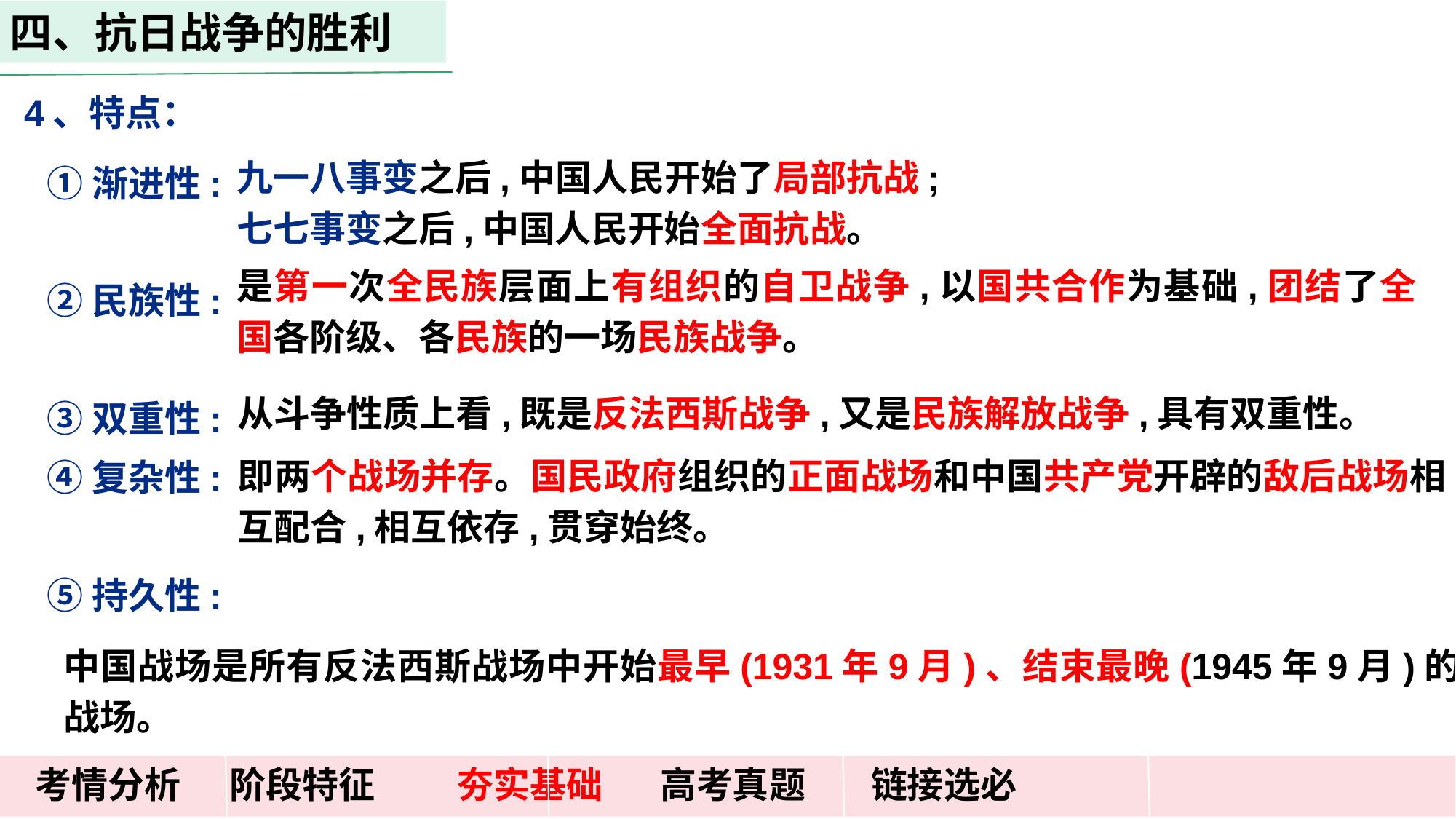

四、抗日战争的胜利
4、特点：
①渐进性:

②民族性:

③双重性:
④复杂性:

⑤持久性:
九一八事变之后,中国人民开始了局部抗战;
七七事变之后,中国人民开始全面抗战。
是第一次全民族层面上有组织的自卫战争,以国共合作为基础,团结了全国各阶级、各民族的一场民族战争。
从斗争性质上看,既是反法西斯战争,又是民族解放战争,具有双重性。
即两个战场并存。国民政府组织的正面战场和中国共产党开辟的敌后战场相互配合,相互依存,贯穿始终。
中国战场是所有反法西斯战场中开始最早(1931年9月)、结束最晚(1945年9月)的战场。
  考情分析      阶段特征          夯实基础       高考真题        链接选必